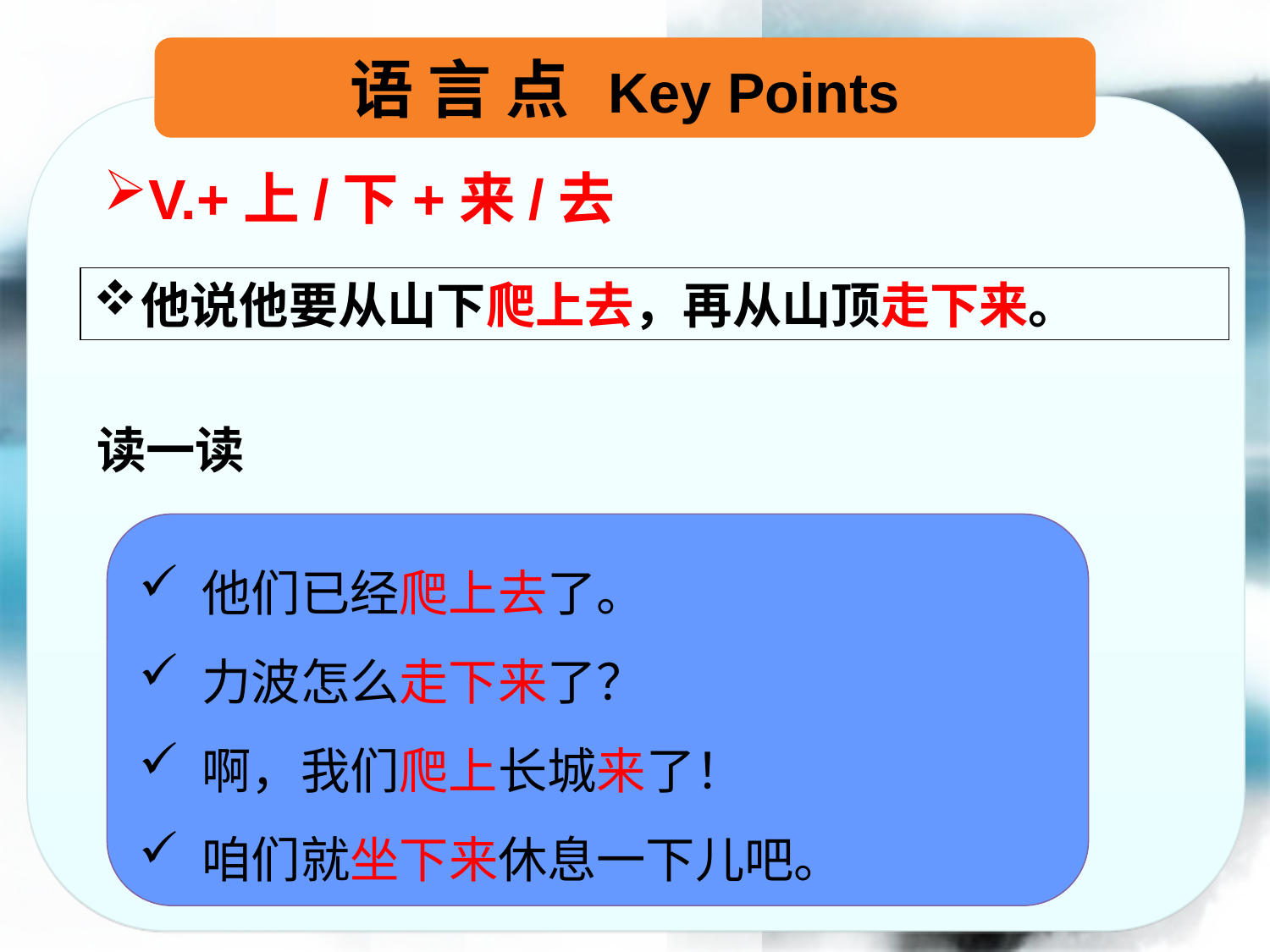

语 言 点  Key Points

V.+上/下+来/去
他说他要从山下爬上去，再从山顶走下来。
读一读
他们已经爬上去了。
力波怎么走下来了？
啊，我们爬上长城来了！
咱们就坐下来休息一下儿吧。